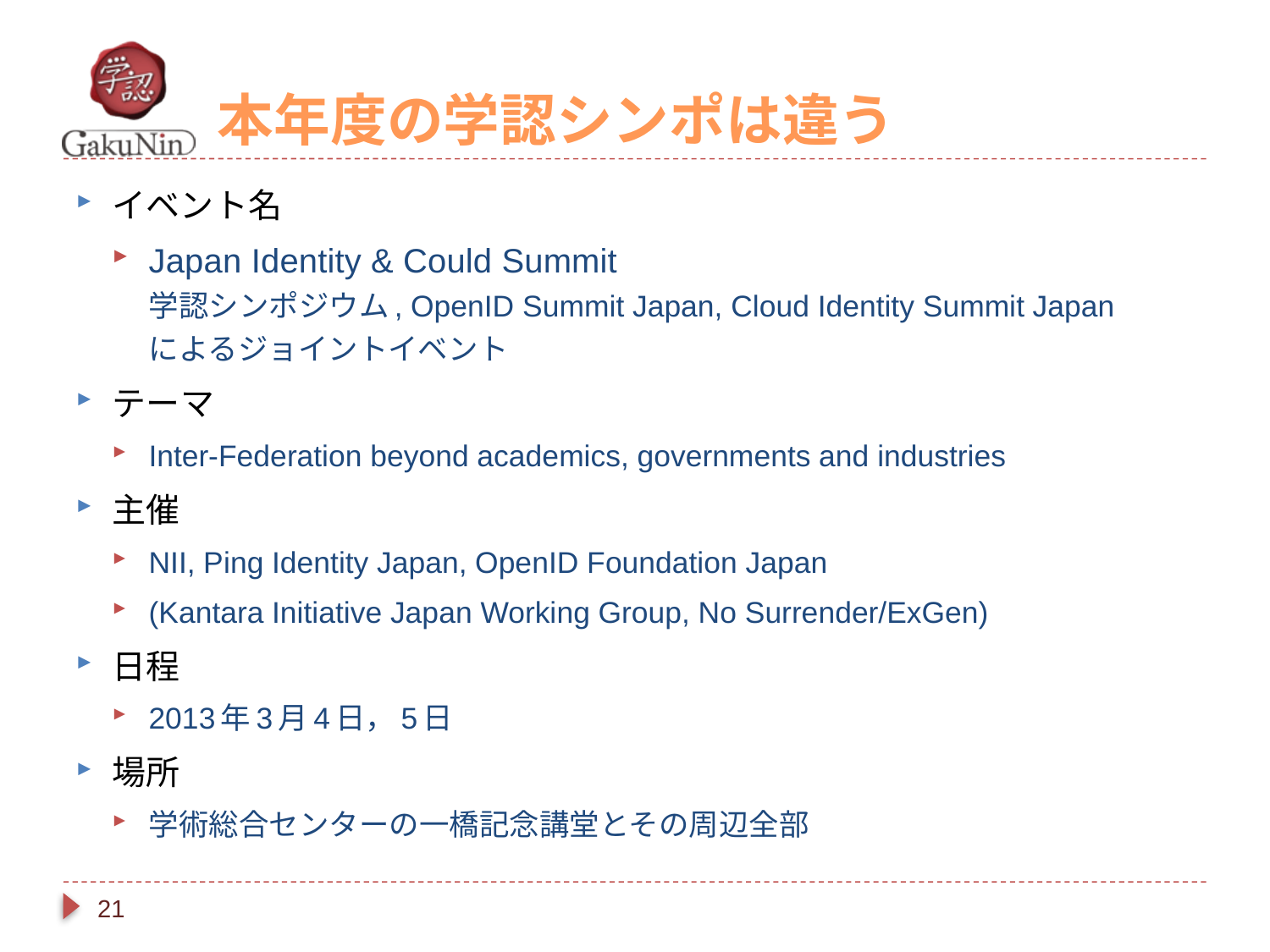

# 本年度の学認シンポは違う
イベント名
Japan Identity & Could Summit
学認シンポジウム, OpenID Summit Japan, Cloud Identity Summit Japan
によるジョイントイベント
テーマ
Inter-Federation beyond academics, governments and industries
主催
NII, Ping Identity Japan, OpenID Foundation Japan
(Kantara Initiative Japan Working Group, No Surrender/ExGen)
日程
2013年3月4日，5日
場所
学術総合センターの一橋記念講堂とその周辺全部

21